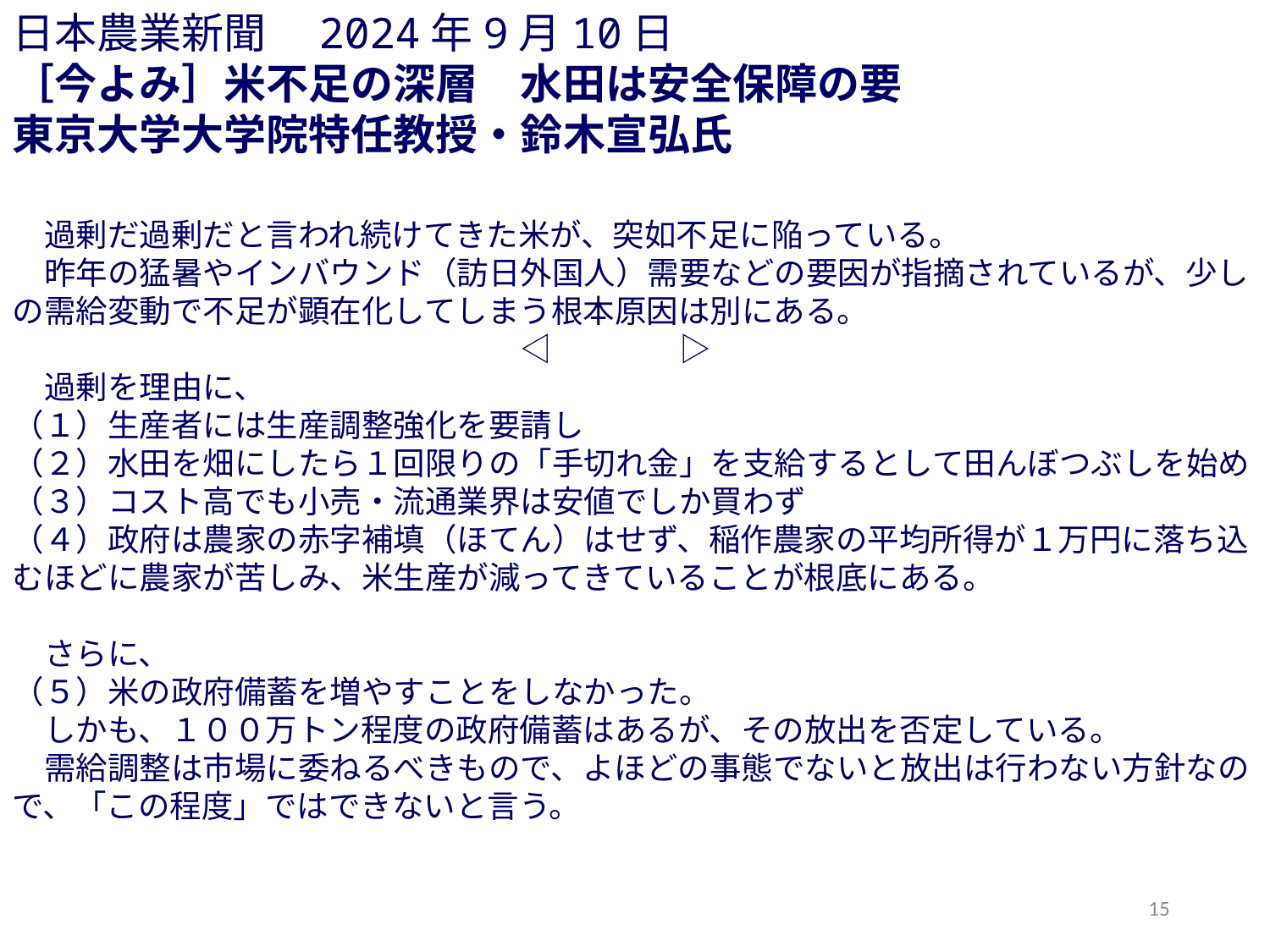

日本農業新聞　2024年9月10日
［今よみ］米不足の深層　水田は安全保障の要
東京大学大学院特任教授・鈴木宣弘氏
　過剰だ過剰だと言われ続けてきた米が、突如不足に陥っている。
　昨年の猛暑やインバウンド（訪日外国人）需要などの要因が指摘されているが、少しの需給変動で不足が顕在化してしまう根本原因は別にある。
　　　　　　　　　　　　　　　　◁　　　　▷
　過剰を理由に、
（１）生産者には生産調整強化を要請し
（２）水田を畑にしたら１回限りの「手切れ金」を支給するとして田んぼつぶしを始め
（３）コスト高でも小売・流通業界は安値でしか買わず
（４）政府は農家の赤字補填（ほてん）はせず、稲作農家の平均所得が１万円に落ち込むほどに農家が苦しみ、米生産が減ってきていることが根底にある。
　さらに、
（５）米の政府備蓄を増やすことをしなかった。
　しかも、１００万トン程度の政府備蓄はあるが、その放出を否定している。
　需給調整は市場に委ねるべきもので、よほどの事態でないと放出は行わない方針なので、「この程度」ではできないと言う。
15